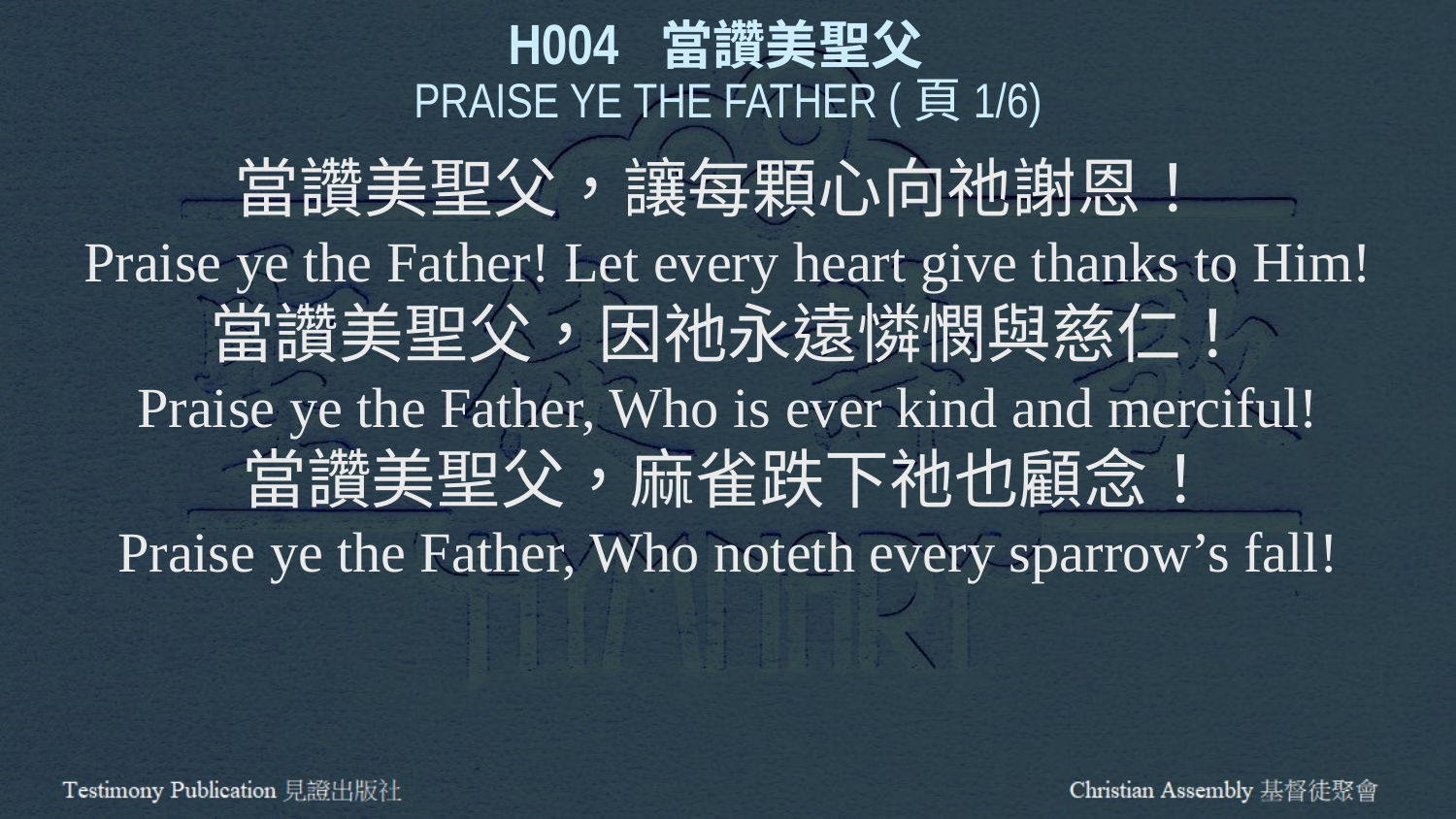

H004  當讚美聖父
PRAISE YE THE FATHER (頁1/6)
當讚美聖父，讓每顆心向祂謝恩！
Praise ye the Father! Let every heart give thanks to Him!
當讚美聖父，因祂永遠憐憫與慈仁！
Praise ye the Father, Who is ever kind and merciful!
當讚美聖父，麻雀跌下祂也顧念！
Praise ye the Father, Who noteth every sparrow’s fall!